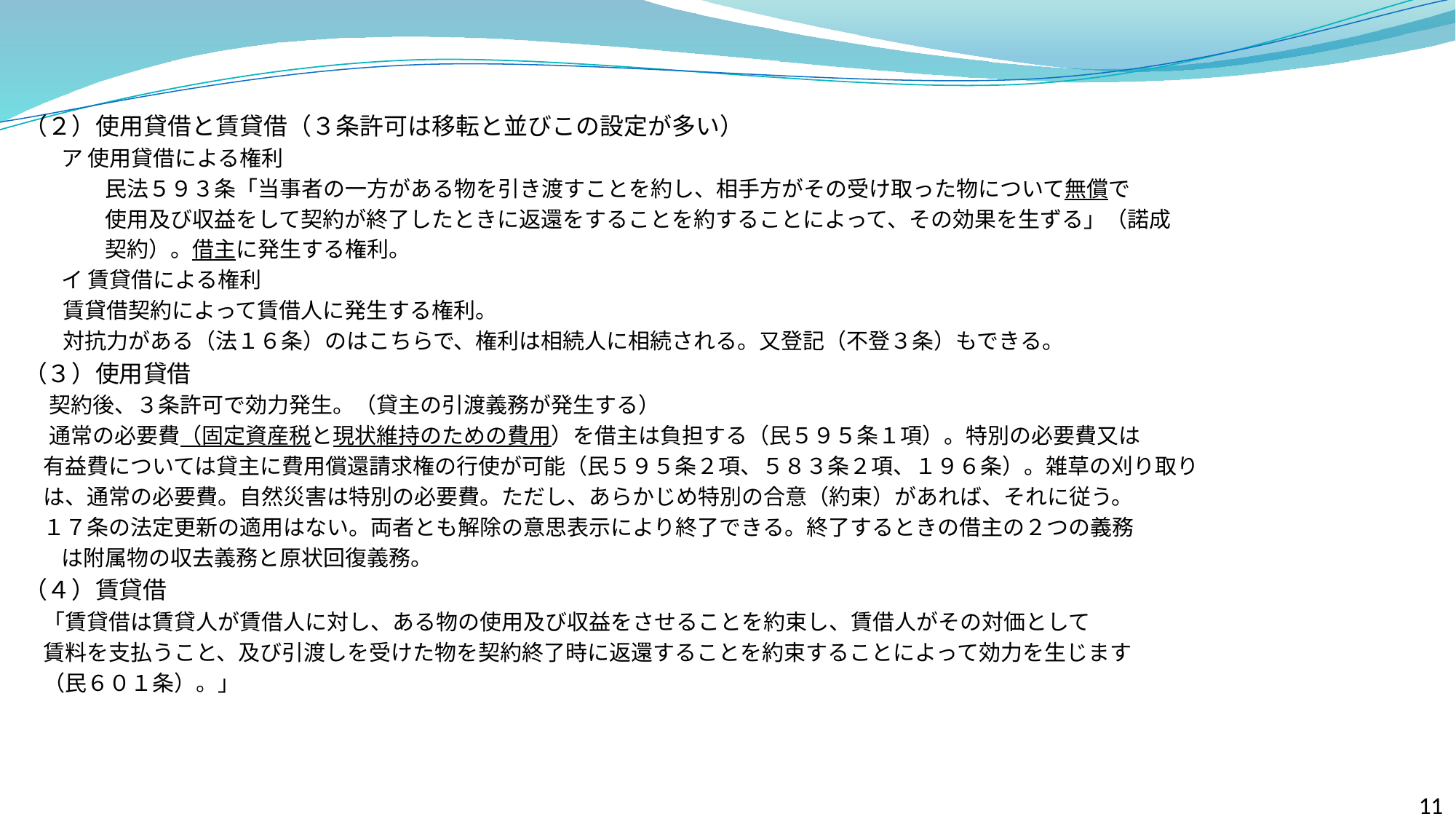

（２）使用貸借と賃貸借（３条許可は移転と並びこの設定が多い）
　　ア 使用貸借による権利
　　　　民法５９３条「当事者の一方がある物を引き渡すことを約し、相手方がその受け取った物について無償で
　　　　使用及び収益をして契約が終了したときに返還をすることを約することによって、その効果を生ずる」（諾成
　　　　契約）。借主に発生する権利。
　　イ 賃貸借による権利
         賃貸借契約によって賃借人に発生する権利。
         対抗力がある（法１６条）のはこちらで、権利は相続人に相続される。又登記（不登３条）もできる。
 （３）使用貸借
　  契約後、３条許可で効力発生。（貸主の引渡義務が発生する）
　  通常の必要費（固定資産税と現状維持のための費用）を借主は負担する（民５９５条１項）。特別の必要費又は
     有益費については貸主に費用償還請求権の行使が可能（民５９５条２項、５８３条２項、１９６条）。雑草の刈り取り
     は、通常の必要費。自然災害は特別の必要費。ただし、あらかじめ特別の合意（約束）があれば、それに従う。
     １７条の法定更新の適用はない。両者とも解除の意思表示により終了できる。終了するときの借主の２つの義務
　　は附属物の収去義務と原状回復義務。
 （４）賃貸借
     「賃貸借は賃貸人が賃借人に対し、ある物の使用及び収益をさせることを約束し、賃借人がその対価として
     賃料を支払うこと、及び引渡しを受けた物を契約終了時に返還することを約束することによって効力を生じます
     （民６０１条）。」

11